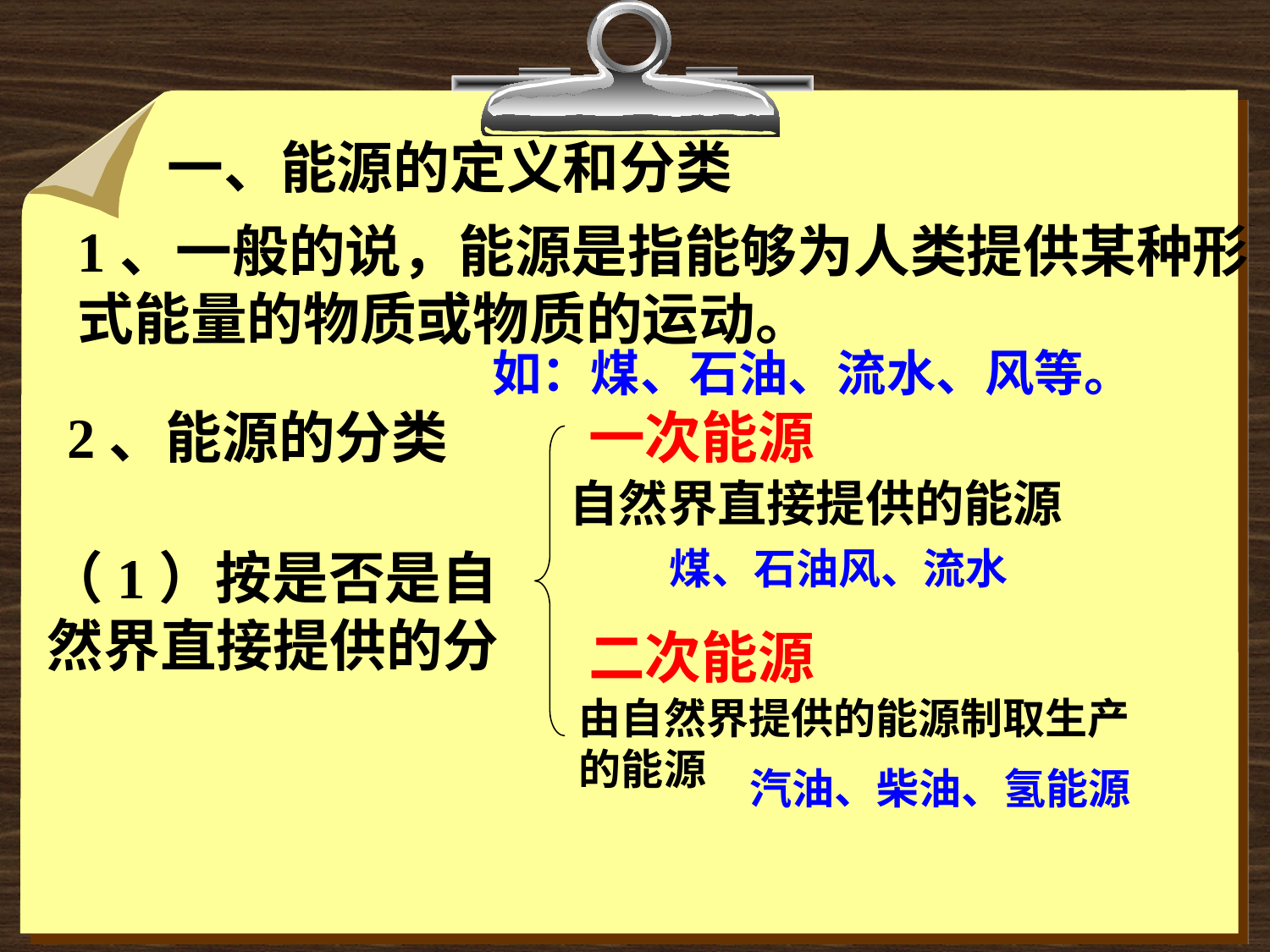

一、能源的定义和分类
1、一般的说，能源是指能够为人类提供某种形
式能量的物质或物质的运动。
如：煤、石油、流水、风等。
2、能源的分类
一次能源

二次能源
自然界直接提供的能源
（1）按是否是自然界直接提供的分
煤、石油风、流水
由自然界提供的能源制取生产
的能源
汽油、柴油、氢能源